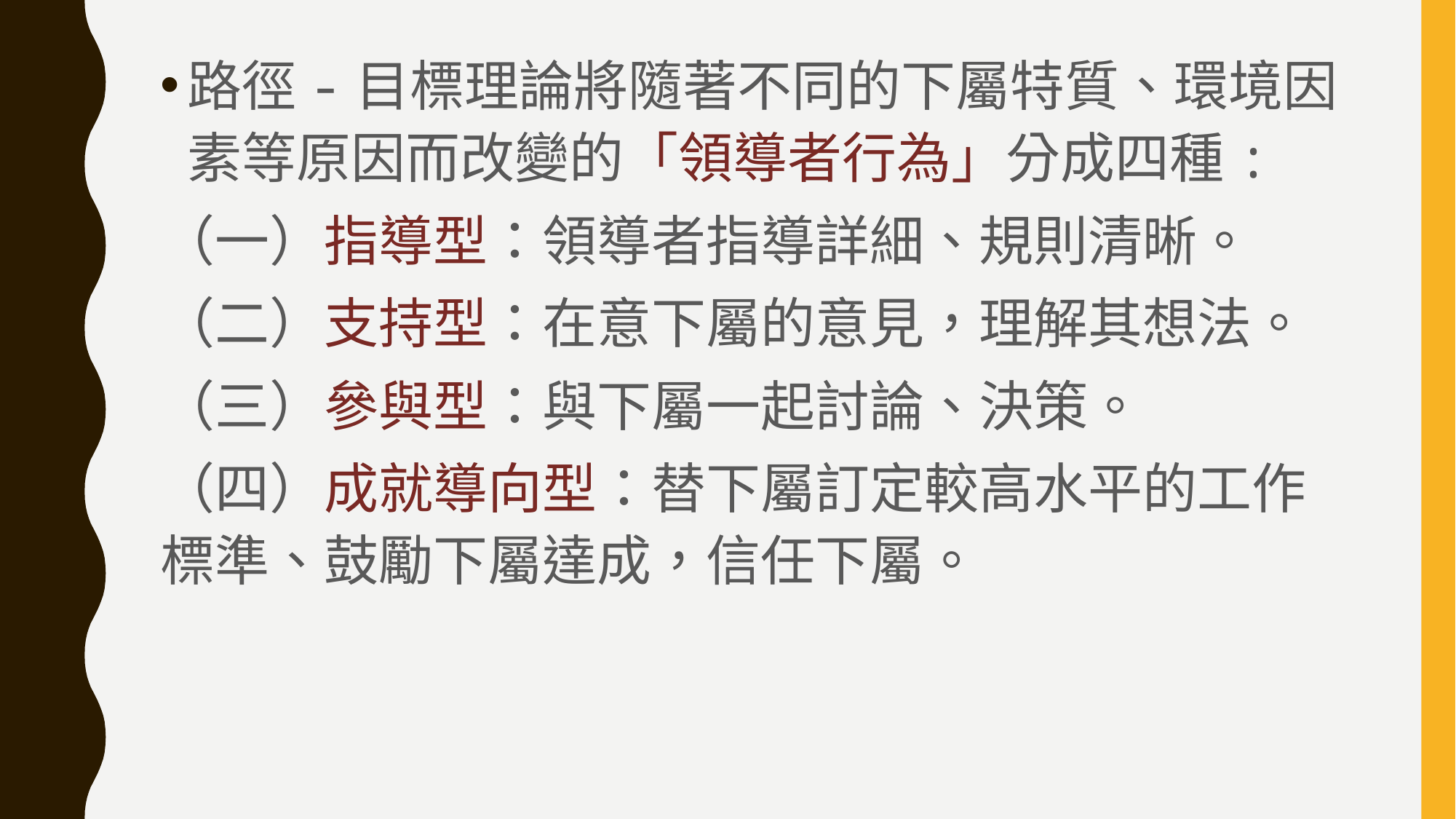

路徑-目標理論將隨著不同的下屬特質、環境因素等原因而改變的「領導者行為」分成四種:
（一）指導型：領導者指導詳細、規則清晰。
（二）支持型：在意下屬的意見，理解其想法。
（三）參與型：與下屬一起討論、決策。
（四）成就導向型：替下屬訂定較高水平的工作標準、鼓勵下屬達成，信任下屬。